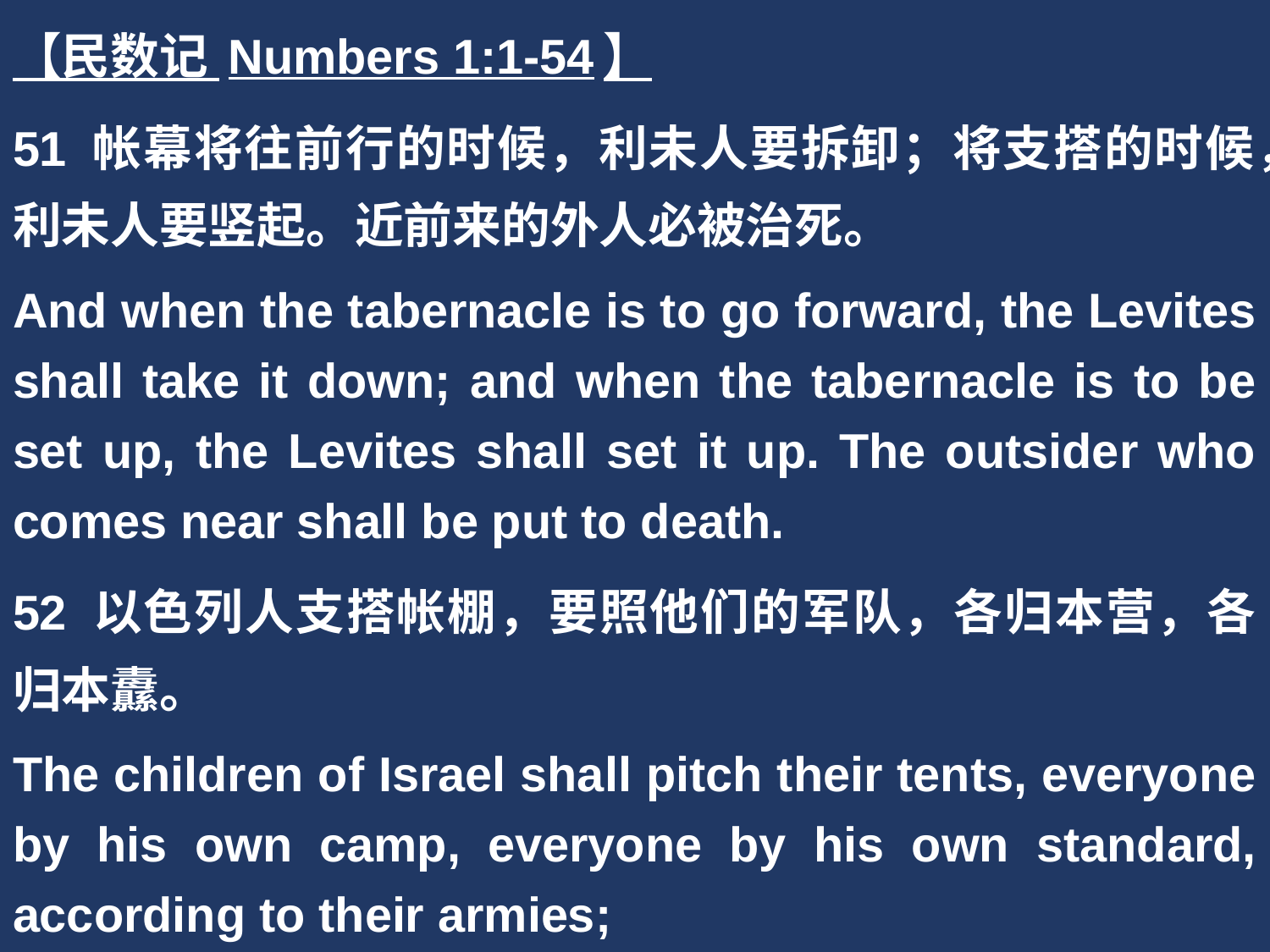

【民数记 Numbers 1:1-54】
51 帐幕将往前行的时候，利未人要拆卸；将支搭的时候，利未人要竖起。近前来的外人必被治死。
And when the tabernacle is to go forward, the Levites shall take it down; and when the tabernacle is to be set up, the Levites shall set it up. The outsider who comes near shall be put to death.
52 以色列人支搭帐棚，要照他们的军队，各归本营，各归本纛。
The children of Israel shall pitch their tents, everyone by his own camp, everyone by his own standard, according to their armies;